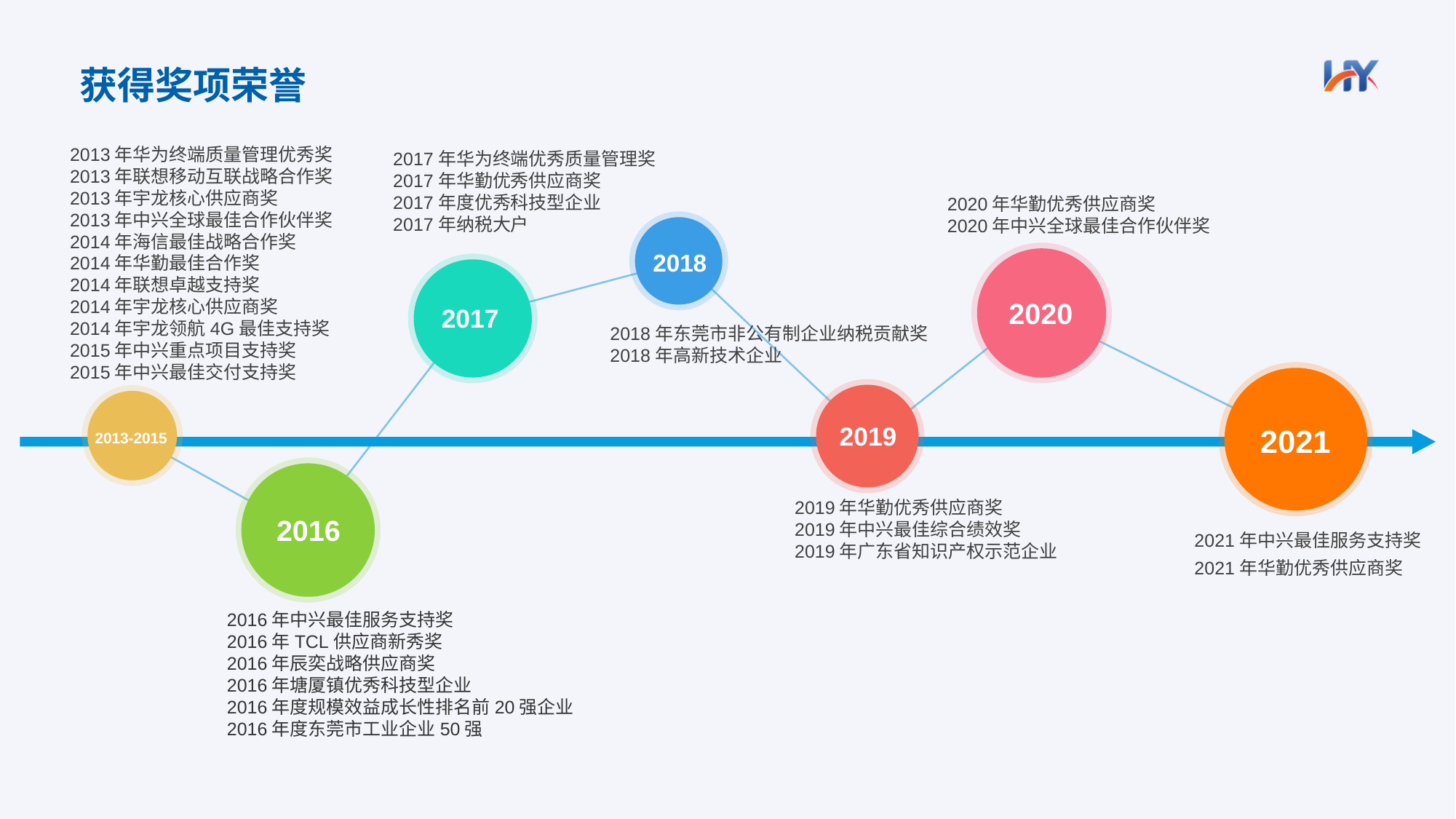

获得奖项荣誉
2013年华为终端质量管理优秀奖
2013年联想移动互联战略合作奖
2013年宇龙核心供应商奖
2013年中兴全球最佳合作伙伴奖
2014年海信最佳战略合作奖
2014年华勤最佳合作奖
2014年联想卓越支持奖
2014年宇龙核心供应商奖
2014年宇龙领航4G最佳支持奖
2015年中兴重点项目支持奖
2015年中兴最佳交付支持奖
2017年华为终端优秀质量管理奖
2017年华勤优秀供应商奖
2017年度优秀科技型企业
2017年纳税大户
2020年华勤优秀供应商奖
2020年中兴全球最佳合作伙伴奖

2018

2020
2017
2018年东莞市非公有制企业纳税贡献奖
2018年高新技术企业

2019
2021
2013-2015

2019年华勤优秀供应商奖
2019年中兴最佳综合绩效奖
2019年广东省知识产权示范企业
2016
2021年中兴最佳服务支持奖
2021年华勤优秀供应商奖
2016年中兴最佳服务支持奖
2016年TCL供应商新秀奖
2016年辰奕战略供应商奖
2016年塘厦镇优秀科技型企业
2016年度规模效益成长性排名前20强企业
2016年度东莞市工业企业50强